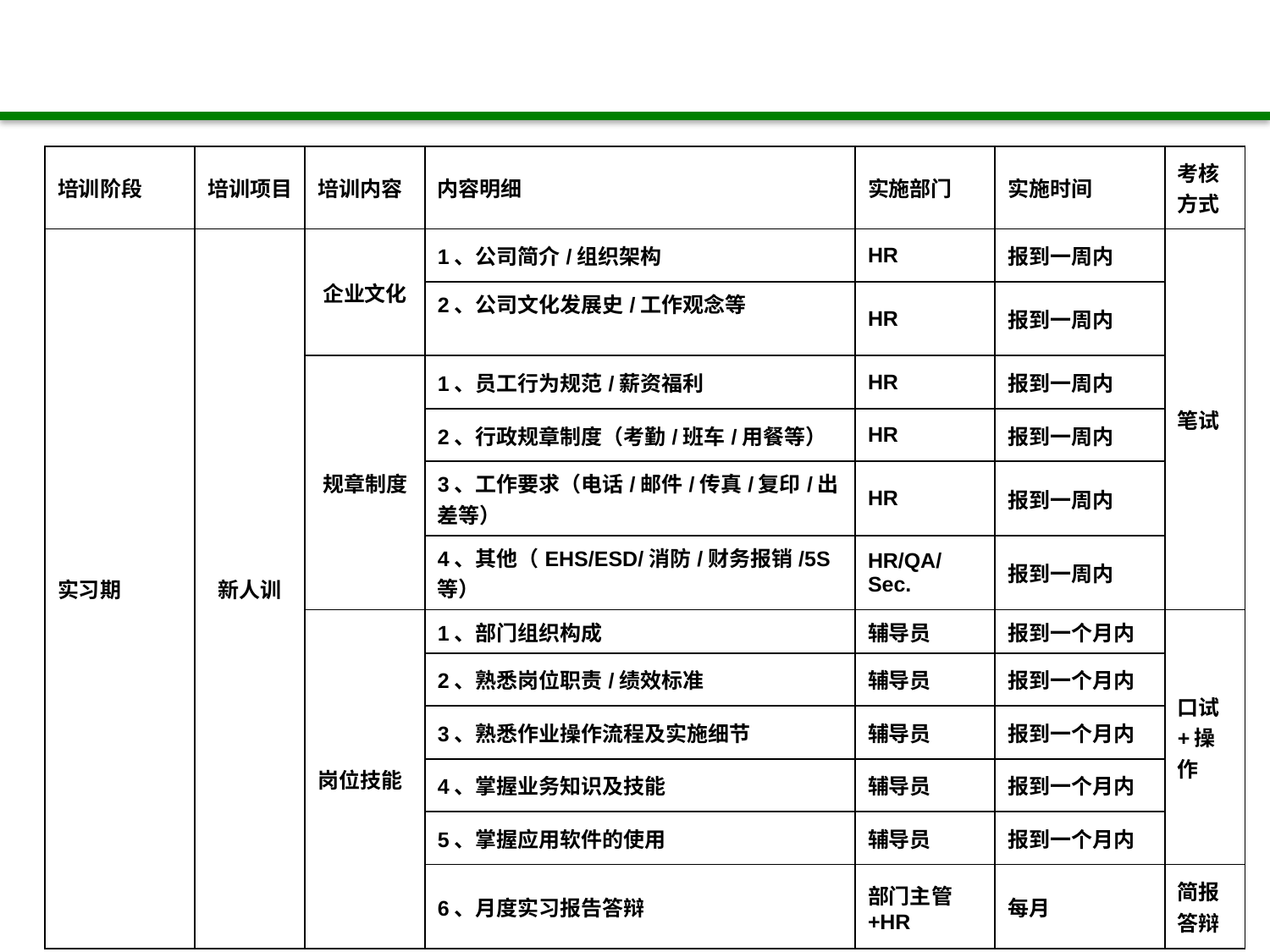

| 培训阶段 | 培训项目 | 培训内容 | 内容明细 | 实施部门 | 实施时间 | 考核方式 |
| --- | --- | --- | --- | --- | --- | --- |
| 实习期 | 新人训 | 企业文化 | 1、公司简介/组织架构 | HR | 报到一周内 | 笔试 |
|  |  |  | 2、公司文化发展史/工作观念等 | HR | 报到一周内 |  |
|  |  | 规章制度 | 1、员工行为规范/薪资福利 | HR | 报到一周内 |  |
|  |  |  | 2、行政规章制度（考勤/班车/用餐等） | HR | 报到一周内 |  |
|  |  |  | 3、工作要求（电话/邮件/传真/复印/出差等） | HR | 报到一周内 |  |
|  |  |  | 4、其他（EHS/ESD/消防/财务报销/5S等） | HR/QA/Sec. | 报到一周内 |  |
|  |  | 岗位技能 | 1、部门组织构成 | 辅导员 | 报到一个月内 | 口试+操作 |
|  |  |  | 2、熟悉岗位职责/绩效标准 | 辅导员 | 报到一个月内 |  |
|  |  |  | 3、熟悉作业操作流程及实施细节 | 辅导员 | 报到一个月内 |  |
|  |  |  | 4、掌握业务知识及技能 | 辅导员 | 报到一个月内 |  |
|  |  |  | 5、掌握应用软件的使用 | 辅导员 | 报到一个月内 |  |
|  |  |  | 6、月度实习报告答辩 | 部门主管+HR | 每月 | 简报答辩 |
12